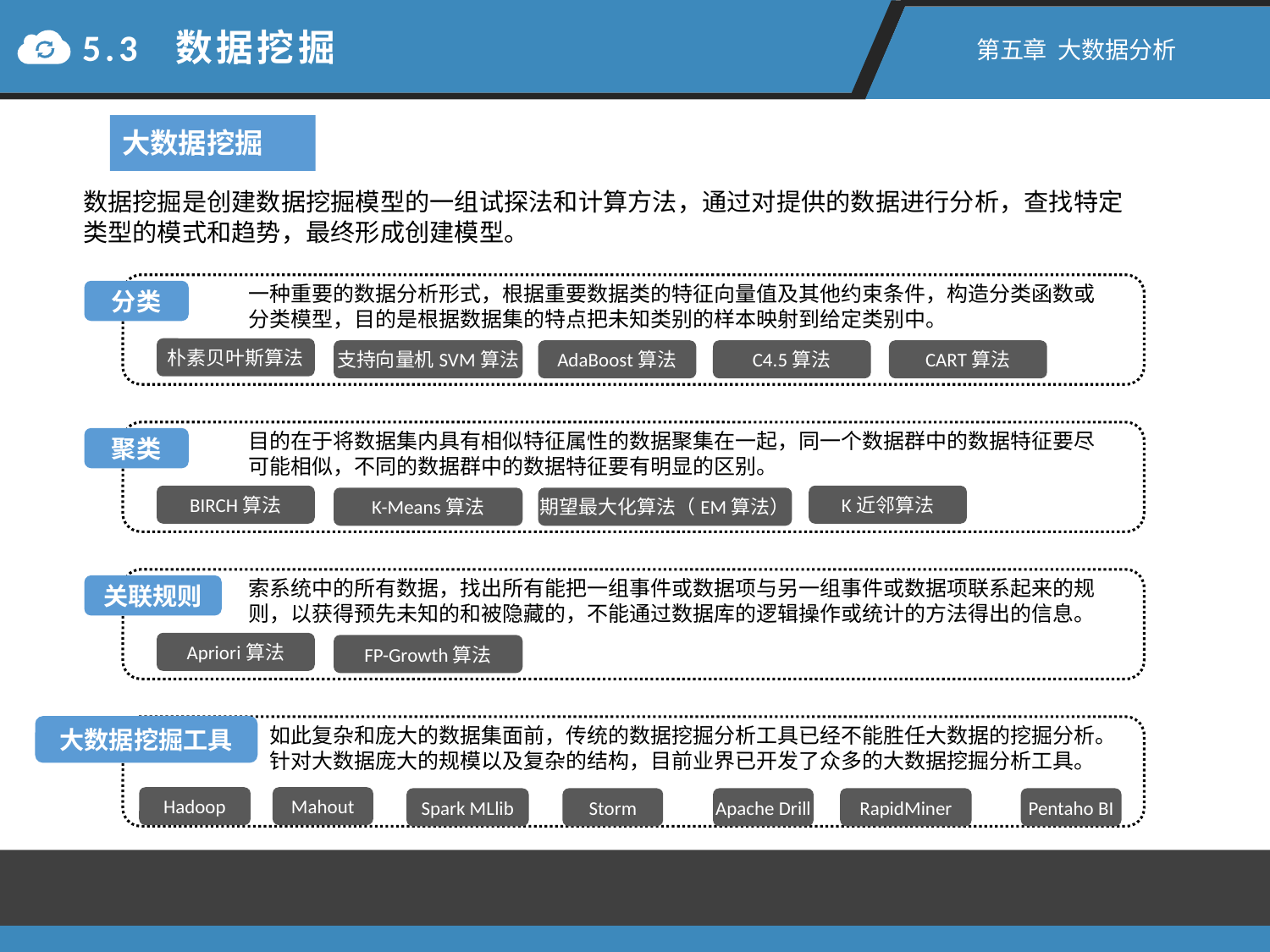

5.3  数据挖掘
第五章  大数据分析

大数据挖掘
数据挖掘是创建数据挖掘模型的一组试探法和计算方法，通过对提供的数据进行分析，查找特定类型的模式和趋势，最终形成创建模型。
一种重要的数据分析形式，根据重要数据类的特征向量值及其他约束条件，构造分类函数或分类模型，目的是根据数据集的特点把未知类别的样本映射到给定类别中。

分类
朴素贝叶斯算法
支持向量机SVM算法
AdaBoost算法
C4.5算法
CART算法
目的在于将数据集内具有相似特征属性的数据聚集在一起，同一个数据群中的数据特征要尽可能相似，不同的数据群中的数据特征要有明显的区别。

聚类
BIRCH算法
K近邻算法
K-Means算法
期望最大化算法（EM算法）
索系统中的所有数据，找出所有能把一组事件或数据项与另一组事件或数据项联系起来的规则，以获得预先未知的和被隐藏的，不能通过数据库的逻辑操作或统计的方法得出的信息。

关联规则
Apriori算法
FP-Growth算法
大数据挖掘工具
如此复杂和庞大的数据集面前，传统的数据挖掘分析工具已经不能胜任大数据的挖掘分析。针对大数据庞大的规模以及复杂的结构，目前业界已开发了众多的大数据挖掘分析工具。

Hadoop
Mahout
Spark MLlib
Storm
Apache Drill
RapidMiner
Pentaho BI